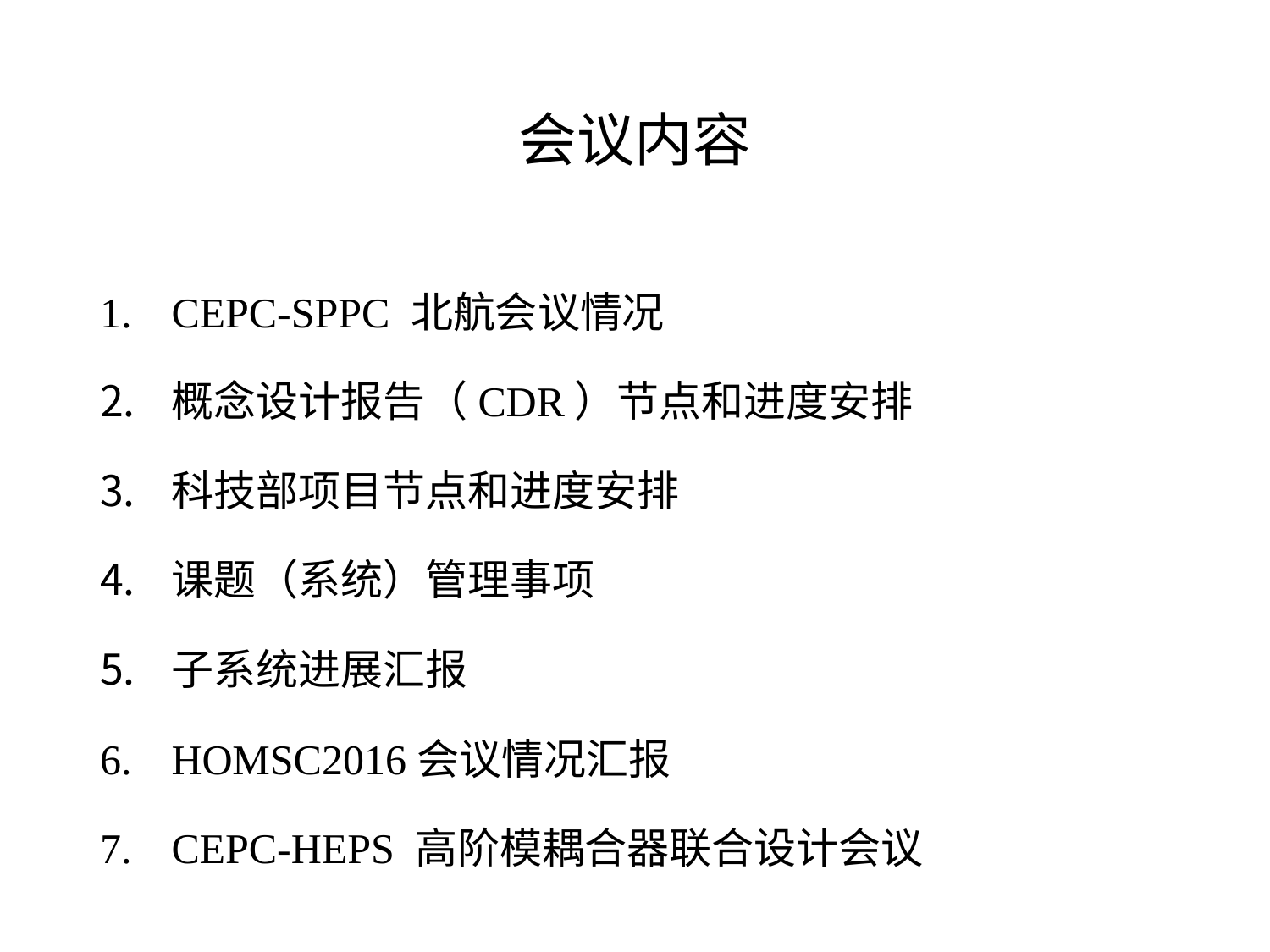

# 会议内容
CEPC-SPPC 北航会议情况
概念设计报告（CDR）节点和进度安排
科技部项目节点和进度安排
课题（系统）管理事项
子系统进展汇报
HOMSC2016会议情况汇报
CEPC-HEPS 高阶模耦合器联合设计会议